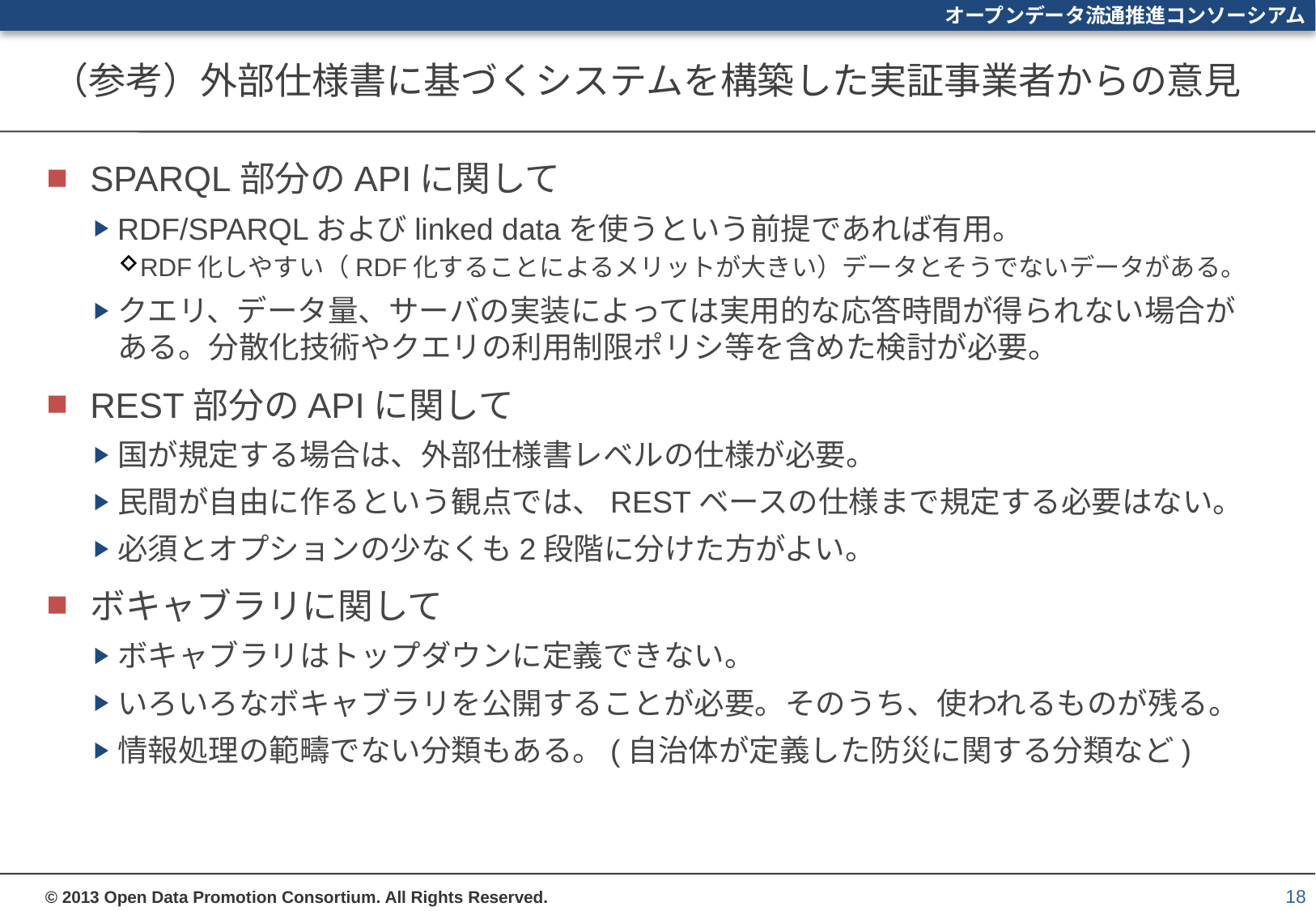

# （参考）外部仕様書に基づくシステムを構築した実証事業者からの意見
SPARQL部分のAPIに関して
RDF/SPARQLおよびlinked dataを使うという前提であれば有用。
RDF化しやすい（RDF化することによるメリットが大きい）データとそうでないデータがある。
クエリ、データ量、サーバの実装によっては実用的な応答時間が得られない場合がある。分散化技術やクエリの利用制限ポリシ等を含めた検討が必要。
REST部分のAPIに関して
国が規定する場合は、外部仕様書レベルの仕様が必要。
民間が自由に作るという観点では、RESTベースの仕様まで規定する必要はない。
必須とオプションの少なくも2段階に分けた方がよい。
ボキャブラリに関して
ボキャブラリはトップダウンに定義できない。
いろいろなボキャブラリを公開することが必要。そのうち、使われるものが残る。
情報処理の範疇でない分類もある。(自治体が定義した防災に関する分類など)
18